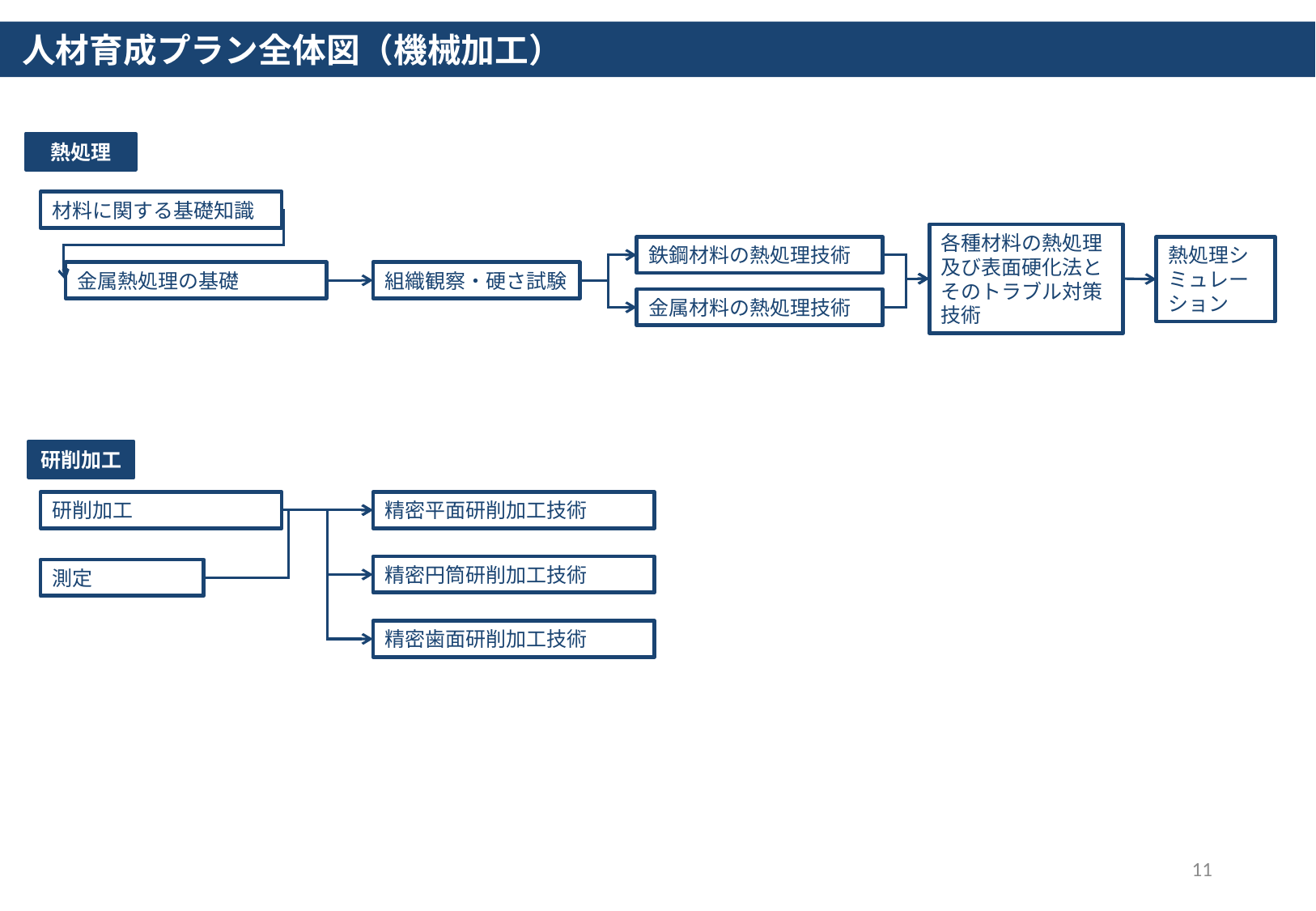

人材育成プラン全体図（機械加工）
熱処理
材料に関する基礎知識
各種材料の熱処理及び表面硬化法とそのトラブル対策技術
鉄鋼材料の熱処理技術
熱処理シミュレーション
金属熱処理の基礎
組織観察・硬さ試験
金属材料の熱処理技術
研削加工
研削加工
精密平面研削加工技術
精密円筒研削加工技術
測定
精密歯面研削加工技術
11